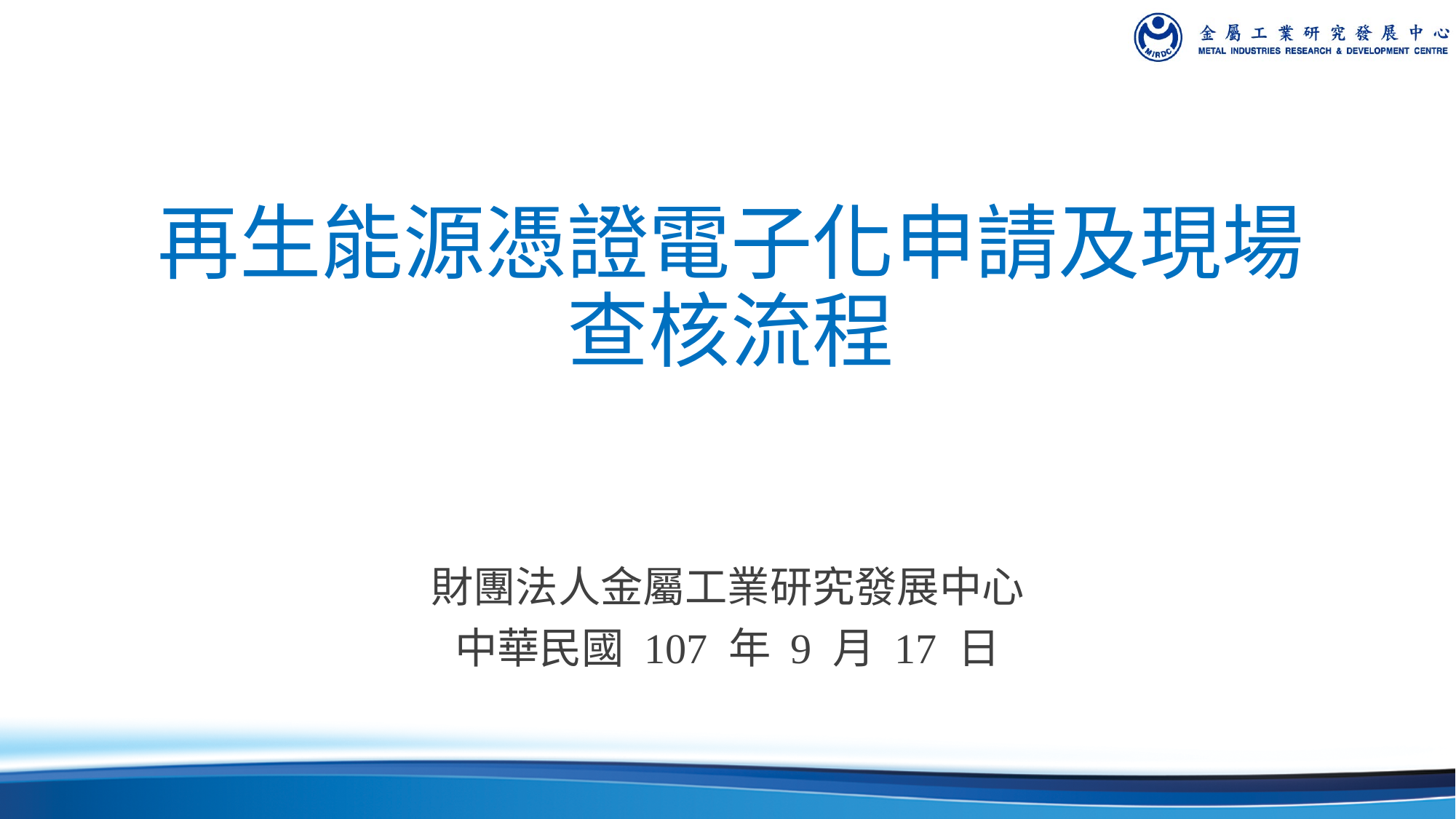

# 再生能源憑證電子化申請及現場查核流程

財團法人金屬工業研究發展中心
中華民國 107 年 9 月 17 日